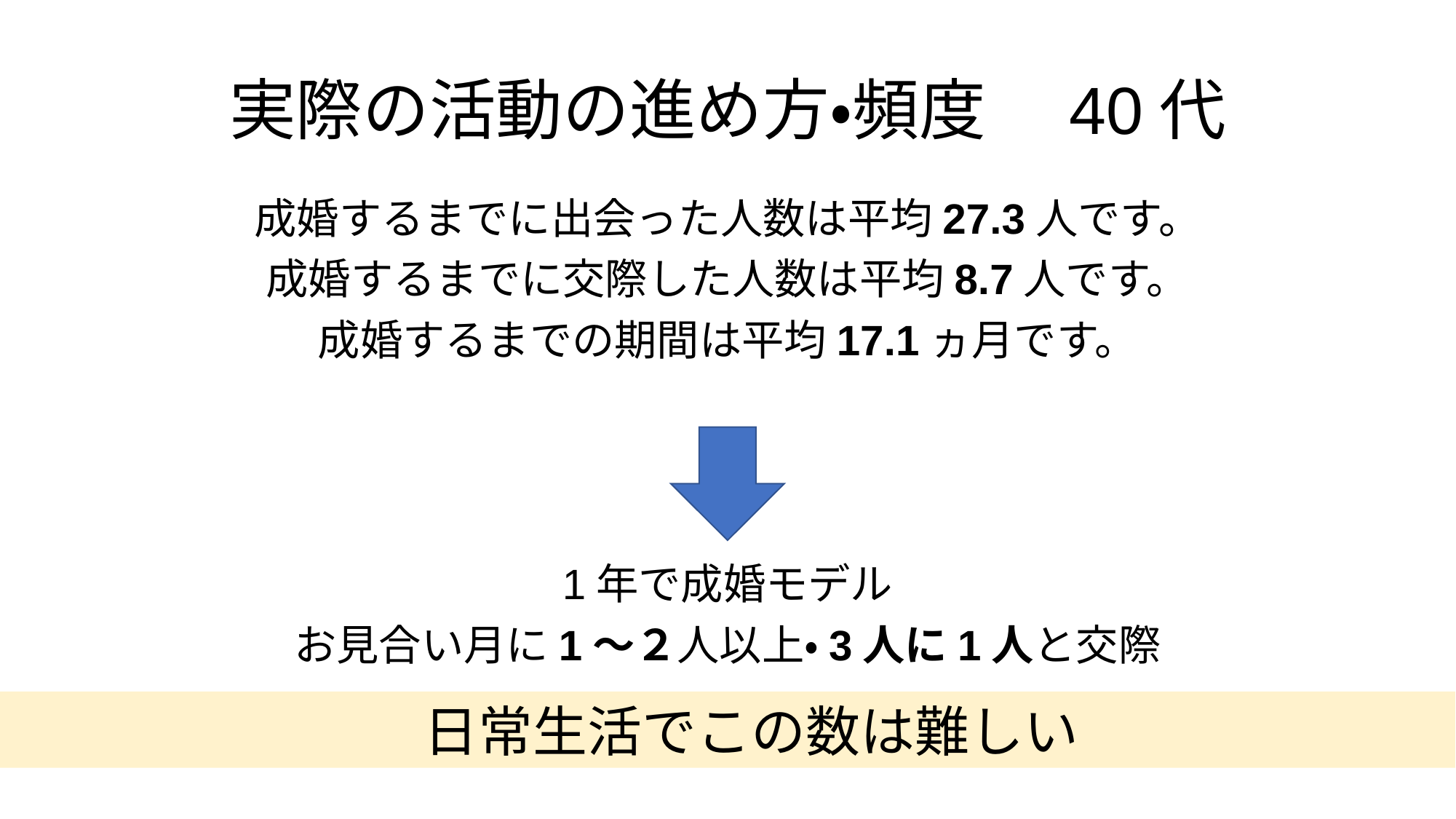

# 実際の活動の進め方・頻度　40代
成婚するまでに出会った人数は平均27.3人です。
成婚するまでに交際した人数は平均8.7人です。
成婚するまでの期間は平均17.1ヵ月です。

1年で成婚モデル
お見合い月に1～２人以上・3人に1人と交際

日常生活でこの数は難しい